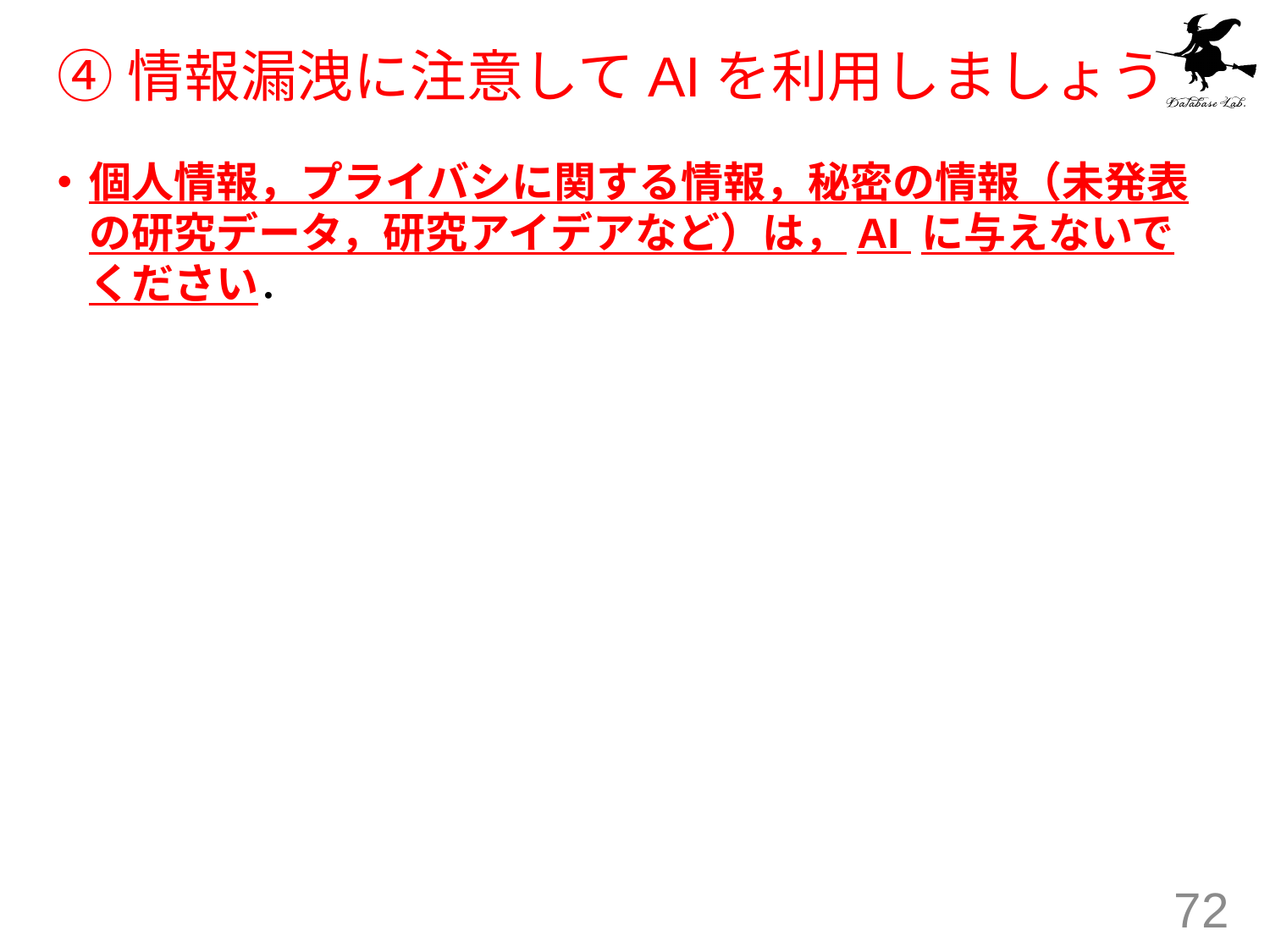

# ④情報漏洩に注意してAIを利用しましょう
個人情報，プライバシに関する情報，秘密の情報（未発表の研究データ，研究アイデアなど）は，AI に与えないでください．

72